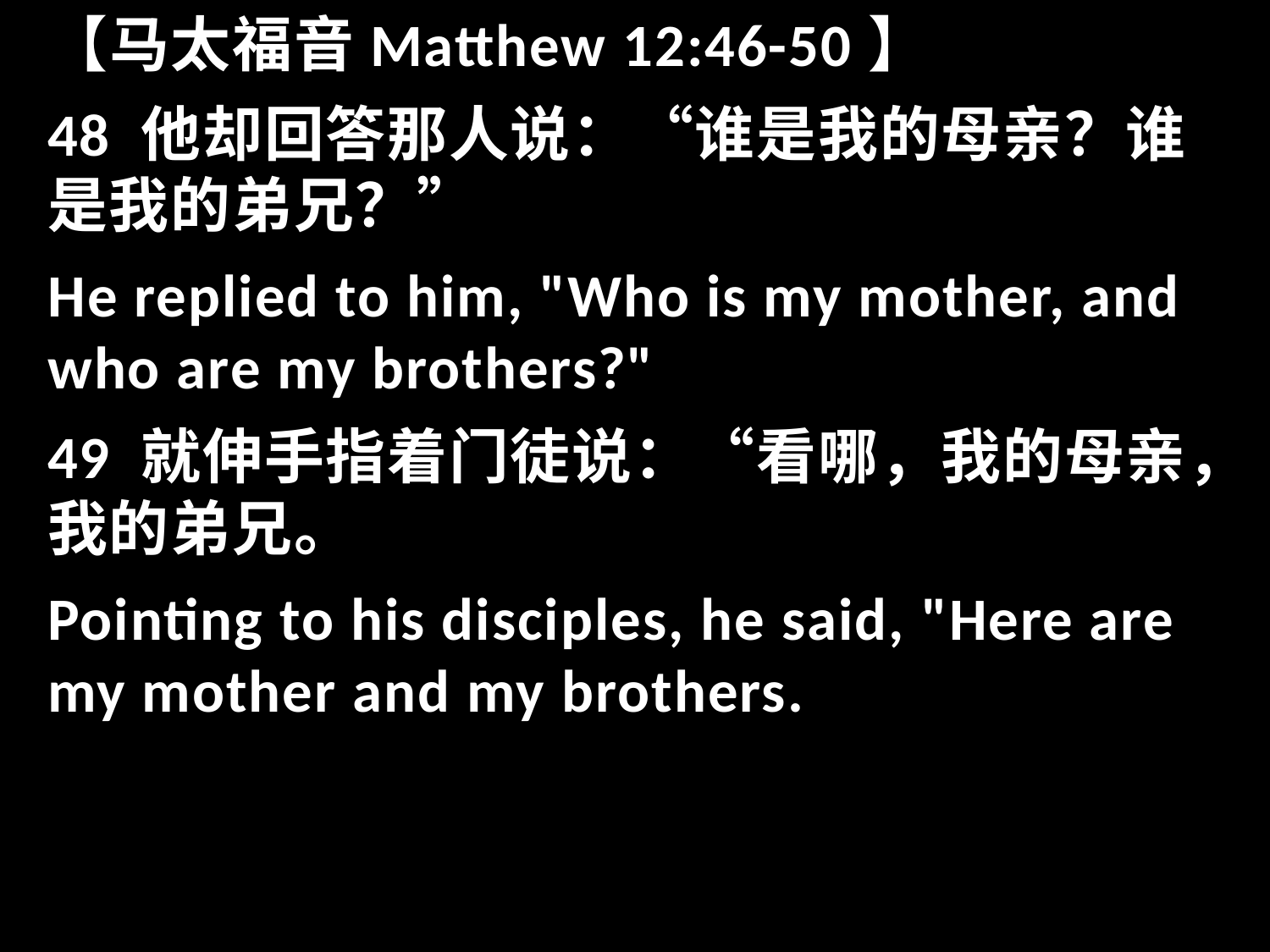

【马太福音Matthew 12:46-50】
48 他却回答那人说：“谁是我的母亲？谁是我的弟兄？”
He replied to him, "Who is my mother, and who are my brothers?"
49 就伸手指着门徒说：“看哪，我的母亲，我的弟兄。
Pointing to his disciples, he said, "Here are my mother and my brothers.